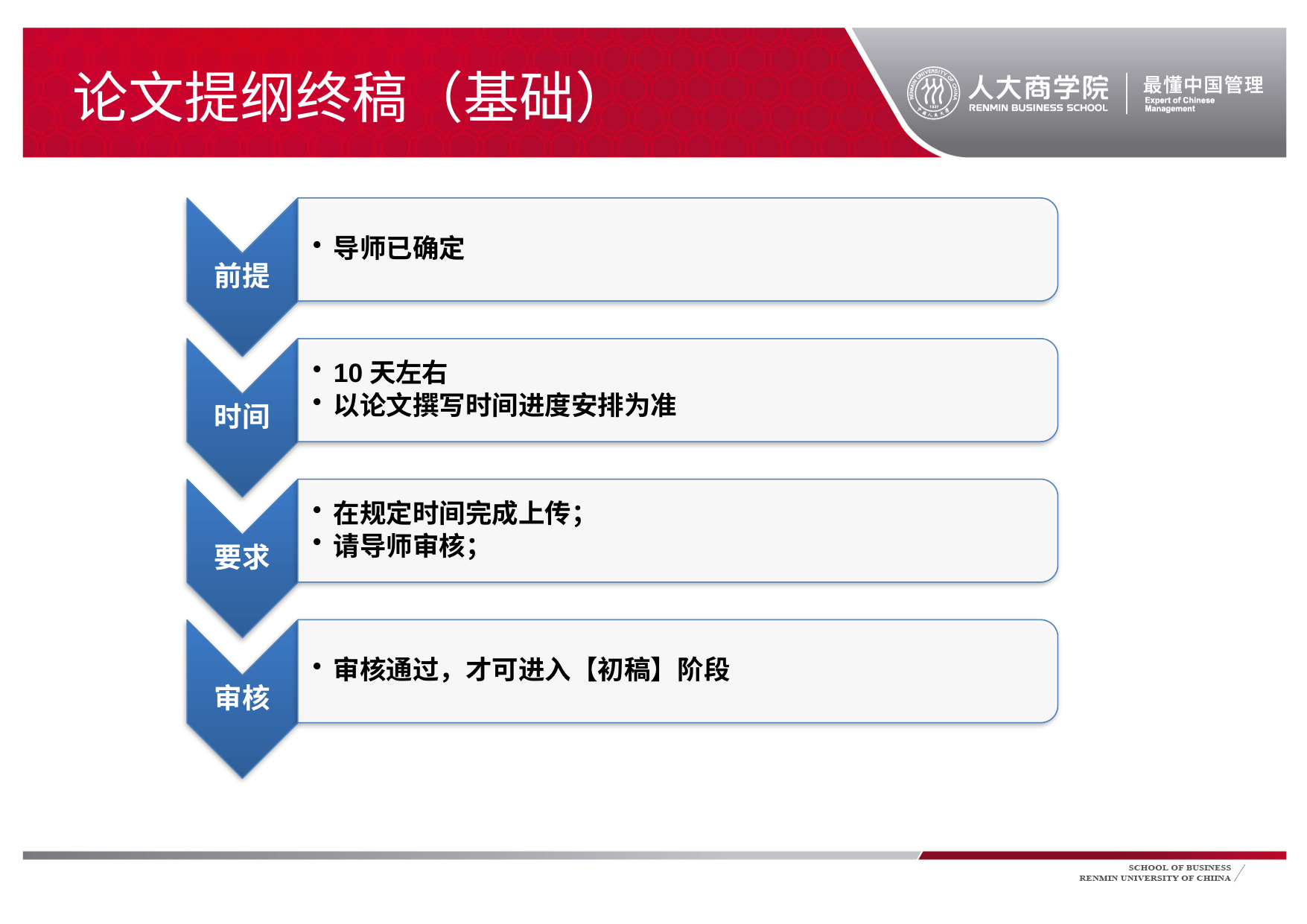

# 论文提纲终稿（基础）
前提
导师已确定
时间
10天左右
以论文撰写时间进度安排为准
要求
在规定时间完成上传；
请导师审核；
审核
审核通过，才可进入【初稿】阶段